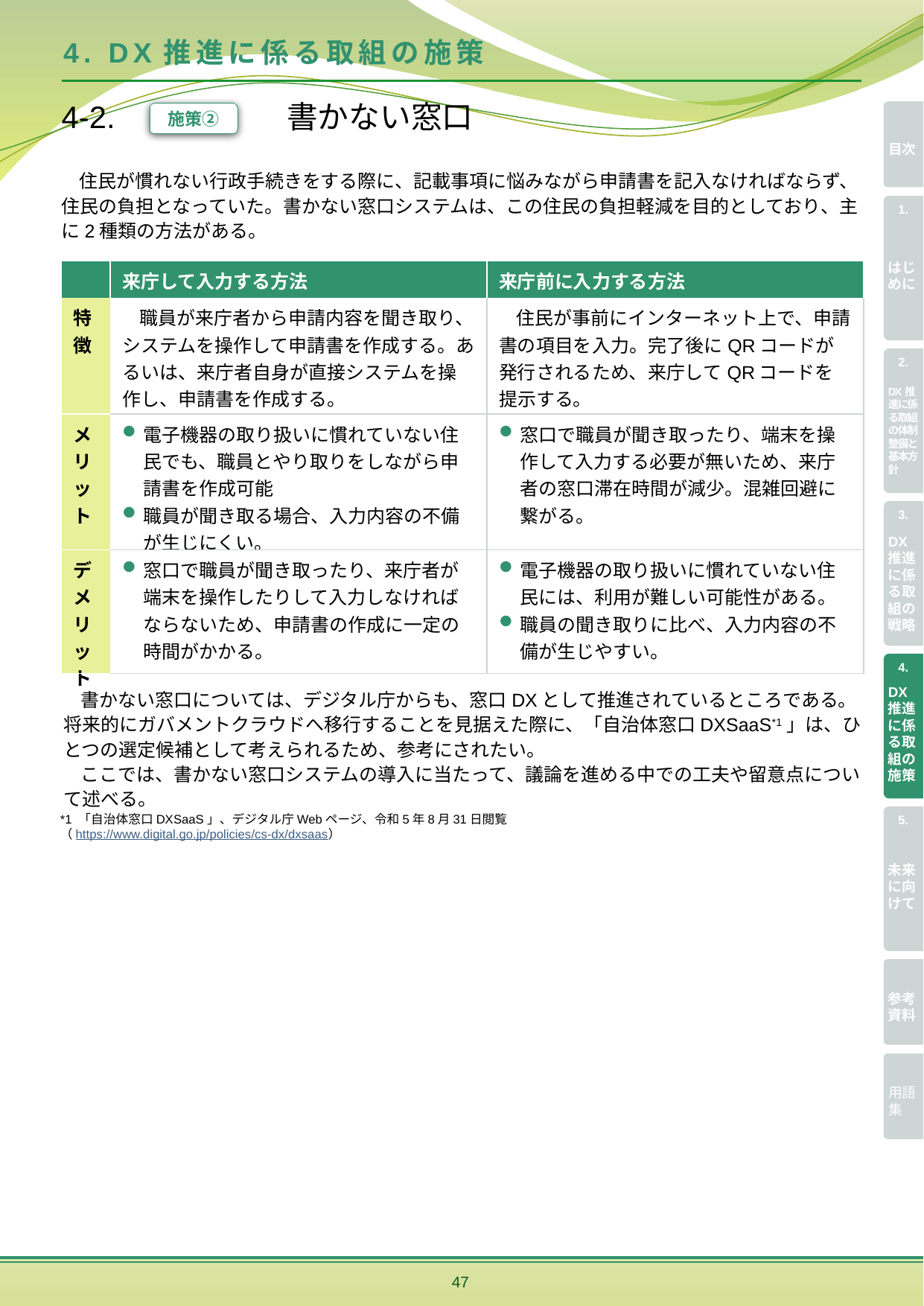

# 4. DX推進に係る取組の施策
4-2. 　　　　　書かない窓口
施策②
住民が慣れない行政手続きをする際に、記載事項に悩みながら申請書を記入なければならず、住民の負担となっていた。書かない窓口システムは、この住民の負担軽減を目的としており、主に2種類の方法がある。
|  | 来庁して入力する方法 | 来庁前に入力する方法 |
| --- | --- | --- |
| 特徴 | 職員が来庁者から申請内容を聞き取り、システムを操作して申請書を作成する。あるいは、来庁者自身が直接システムを操作し、申請書を作成する。 | 住民が事前にインターネット上で、申請書の項目を入力。完了後にQRコードが発行されるため、来庁してQRコードを提示する。 |
| メリット | 電子機器の取り扱いに慣れていない住民でも、職員とやり取りをしながら申請書を作成可能 職員が聞き取る場合、入力内容の不備が生じにくい。 | 窓口で職員が聞き取ったり、端末を操作して入力する必要が無いため、来庁者の窓口滞在時間が減少。混雑回避に繋がる。 |
| デメリット | 窓口で職員が聞き取ったり、来庁者が端末を操作したりして入力しなければならないため、申請書の作成に一定の時間がかかる。 | 電子機器の取り扱いに慣れていない住民には、利用が難しい可能性がある。 職員の聞き取りに比べ、入力内容の不備が生じやすい。 |
書かない窓口については、デジタル庁からも、窓口DXとして推進されているところである。将来的にガバメントクラウドへ移行することを見据えた際に、「自治体窓口DXSaaS*1」は、ひとつの選定候補として考えられるため、参考にされたい。
ここでは、書かない窓口システムの導入に当たって、議論を進める中での工夫や留意点について述べる。
*1 「自治体窓口DXSaaS」、デジタル庁Webページ、令和5年8月31日閲覧
（https://www.digital.go.jp/policies/cs-dx/dxsaas）
47